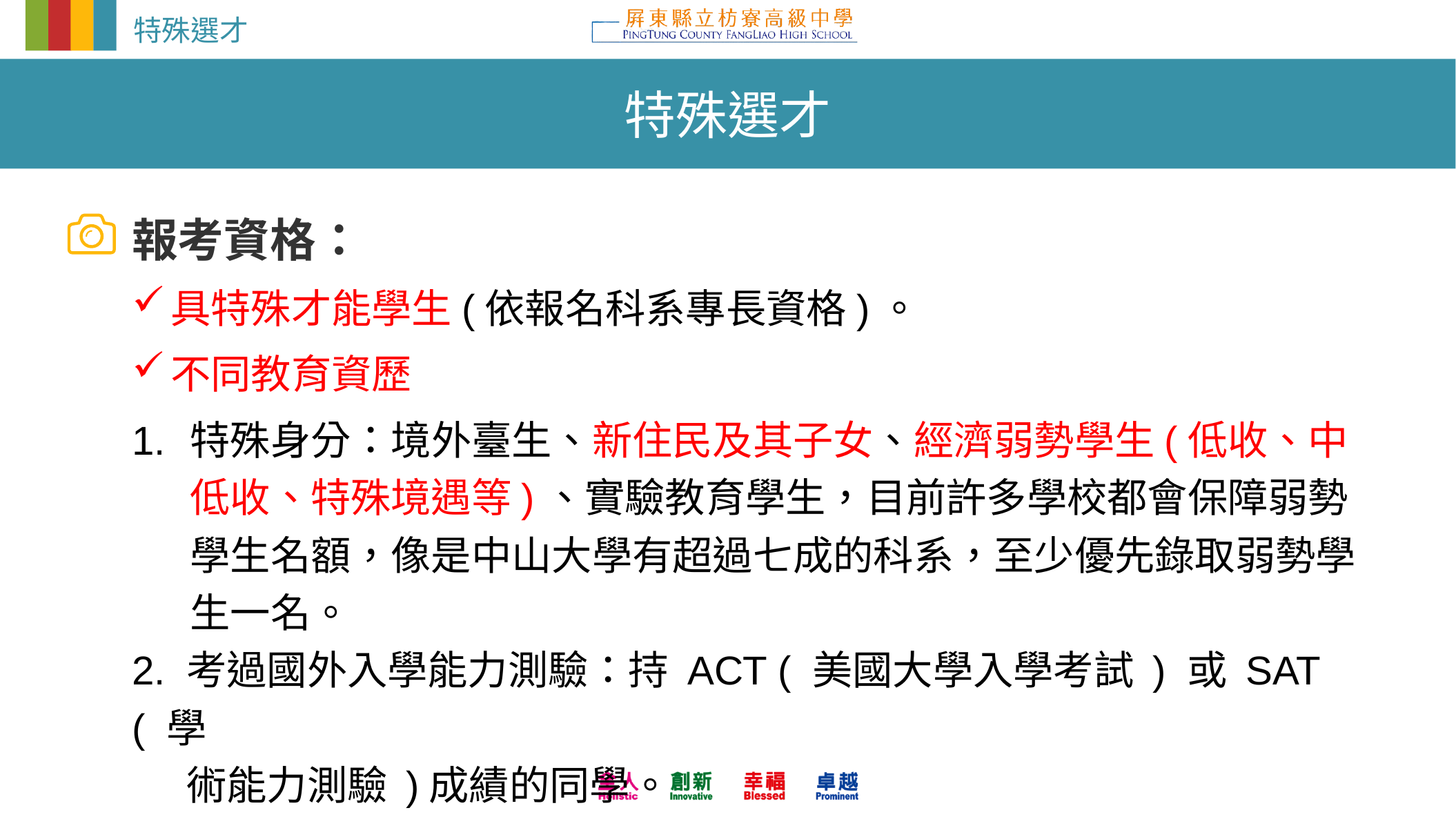

特殊選才
特殊選才
報考資格：
具特殊才能學生(依報名科系專長資格)。
不同教育資歷
特殊身分：境外臺生、新住民及其子女、經濟弱勢學生(低收、中低收、特殊境遇等)、實驗教育學生，目前許多學校都會保障弱勢學生名額，像是中山大學有超過七成的科系，至少優先錄取弱勢學生一名。
2. 考過國外入學能力測驗：持 ACT ( 美國大學入學考試 ) 或 SAT ( 學
     術能力測驗 )成績的同學。